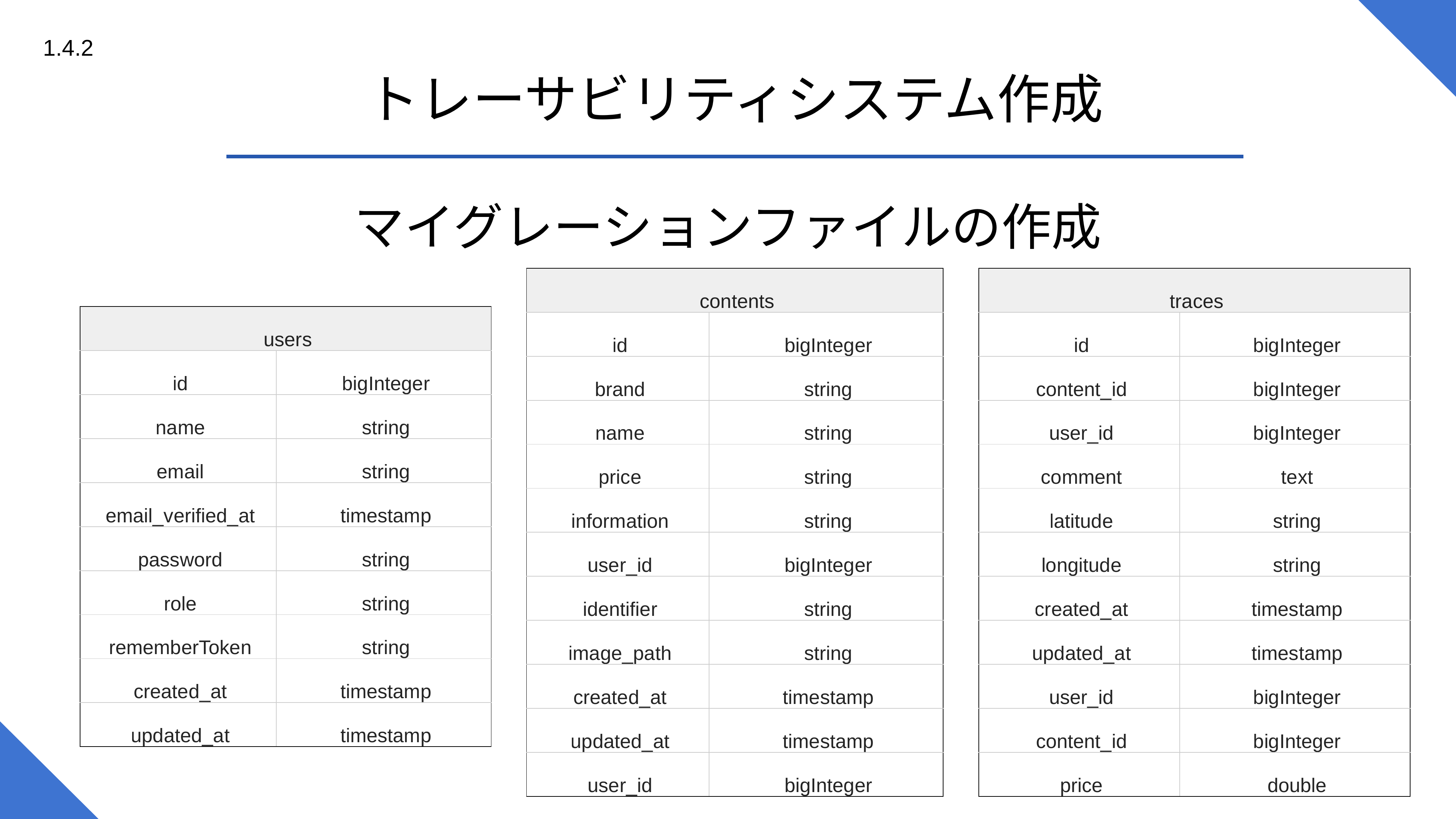

1.4.2
トレーサビリティシステム作成
マイグレーションファイルの作成
| contents |  |
| --- | --- |
| id | bigInteger |
| brand | string |
| name | string |
| price | string |
| information | string |
| user\_id | bigInteger |
| identifier | string |
| image\_path | string |
| created\_at | timestamp |
| updated\_at | timestamp |
| user\_id | bigInteger |
| traces |  |
| --- | --- |
| id | bigInteger |
| content\_id | bigInteger |
| user\_id | bigInteger |
| comment | text |
| latitude | string |
| longitude | string |
| created\_at | timestamp |
| updated\_at | timestamp |
| user\_id | bigInteger |
| content\_id | bigInteger |
| price | double |
| users |  |
| --- | --- |
| id | bigInteger |
| name | string |
| email | string |
| email\_verified\_at | timestamp |
| password | string |
| role | string |
| rememberToken | string |
| created\_at | timestamp |
| updated\_at | timestamp |
29